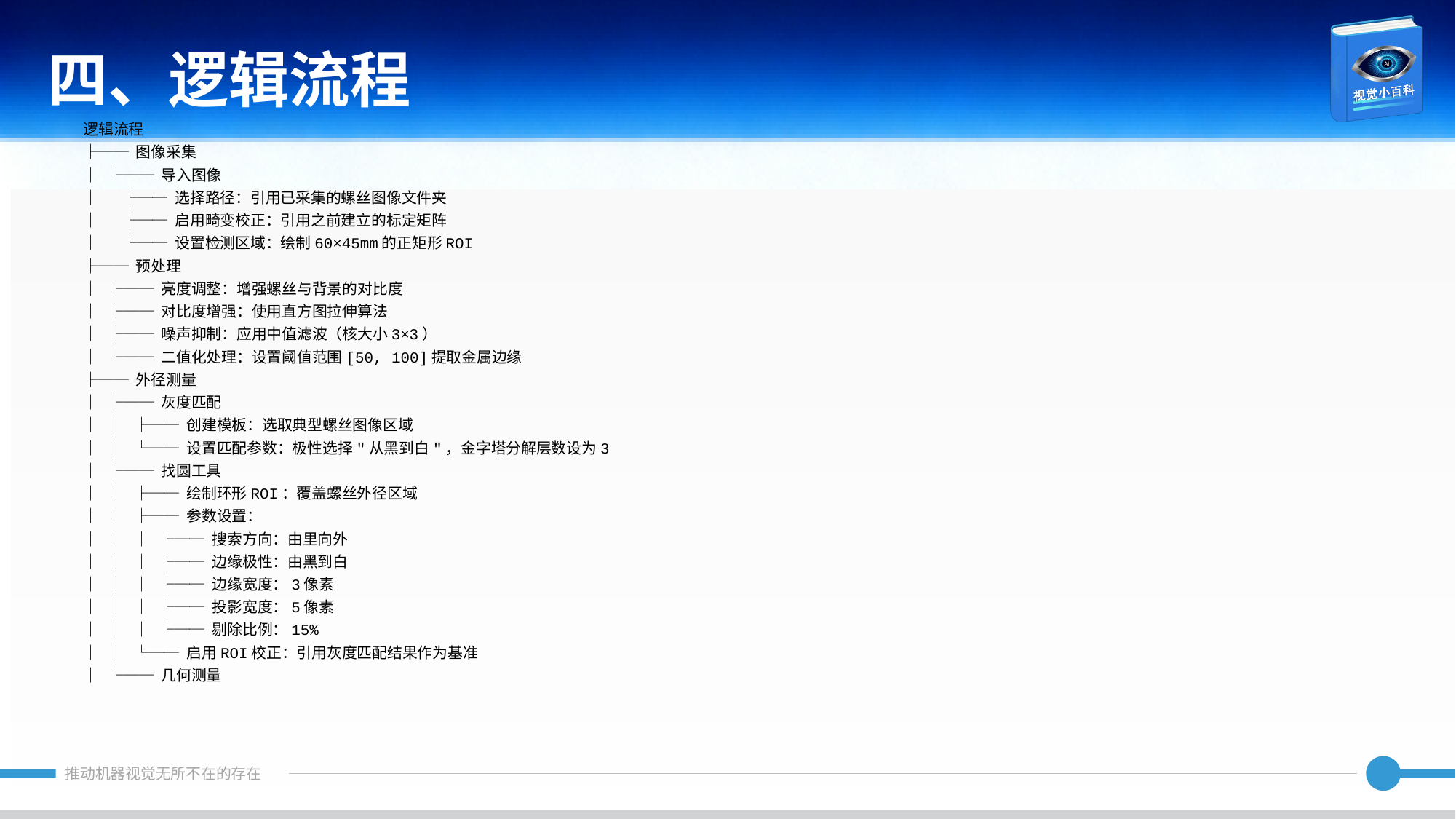

四、逻辑流程

逻辑流程
├── 图像采集
│   └── 导入图像
│       ├── 选择路径：引用已采集的螺丝图像文件夹
│       ├── 启用畸变校正：引用之前建立的标定矩阵
│       └── 设置检测区域：绘制60×45mm的正矩形ROI
├── 预处理
│   ├── 亮度调整：增强螺丝与背景的对比度
│   ├── 对比度增强：使用直方图拉伸算法
│   ├── 噪声抑制：应用中值滤波（核大小3×3）
│   └── 二值化处理：设置阈值范围[50, 100]提取金属边缘
├── 外径测量
│   ├── 灰度匹配
│   │   ├── 创建模板：选取典型螺丝图像区域
│   │   └── 设置匹配参数：极性选择"从黑到白"，金字塔分解层数设为3
│   ├── 找圆工具
│   │   ├── 绘制环形ROI：覆盖螺丝外径区域
│   │   ├── 参数设置：
│   │   │   └── 搜索方向：由里向外
│   │   │   └── 边缘极性：由黑到白
│   │   │   └── 边缘宽度：3像素
│   │   │   └── 投影宽度：5像素
│   │   │   └── 剔除比例：15%
│   │   └── 启用ROI校正：引用灰度匹配结果作为基准
│   └── 几何测量
8